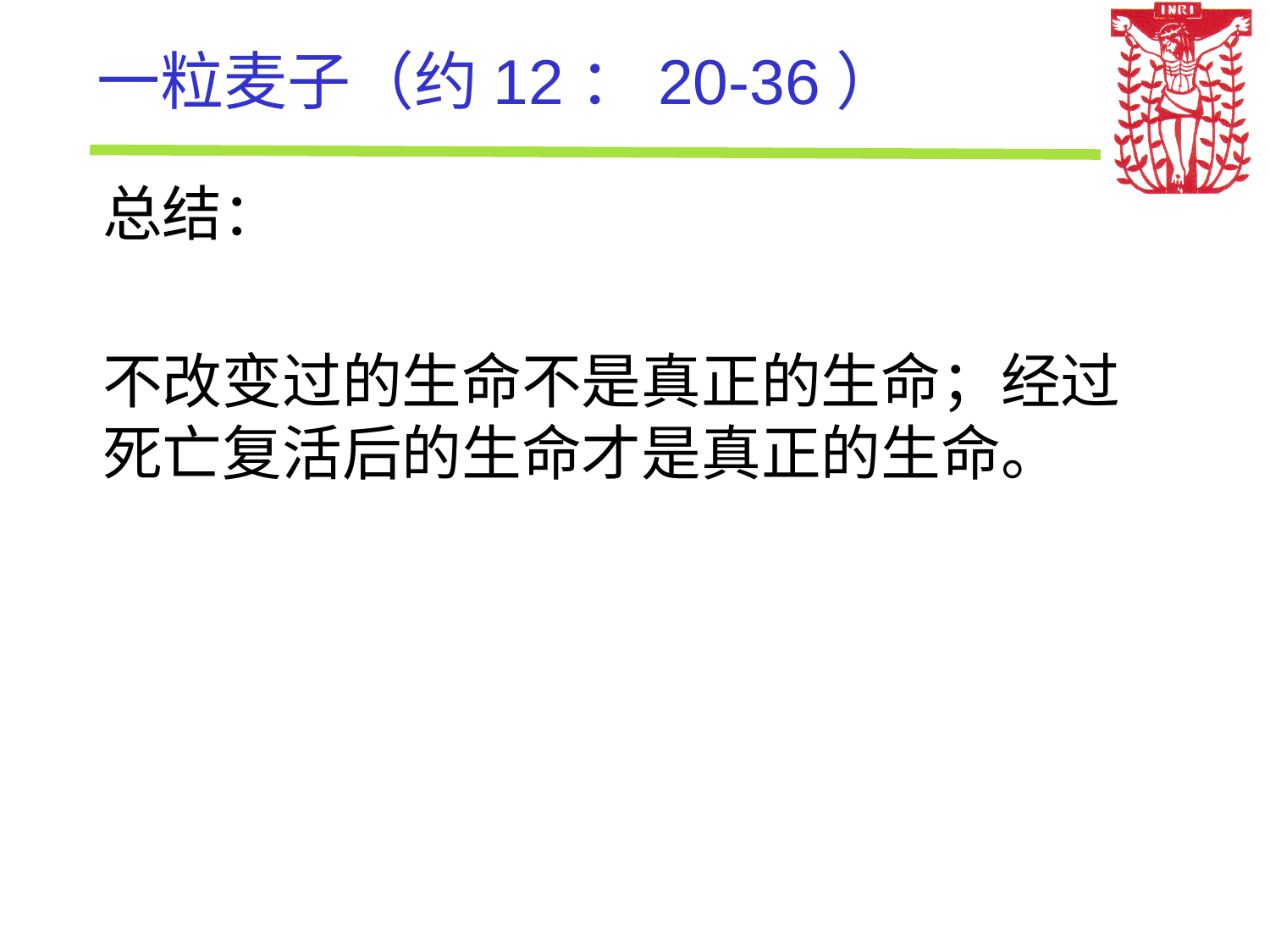

# 一粒麦子（约12：20-36）
总结：

不改变过的生命不是真正的生命；经过死亡复活后的生命才是真正的生命。